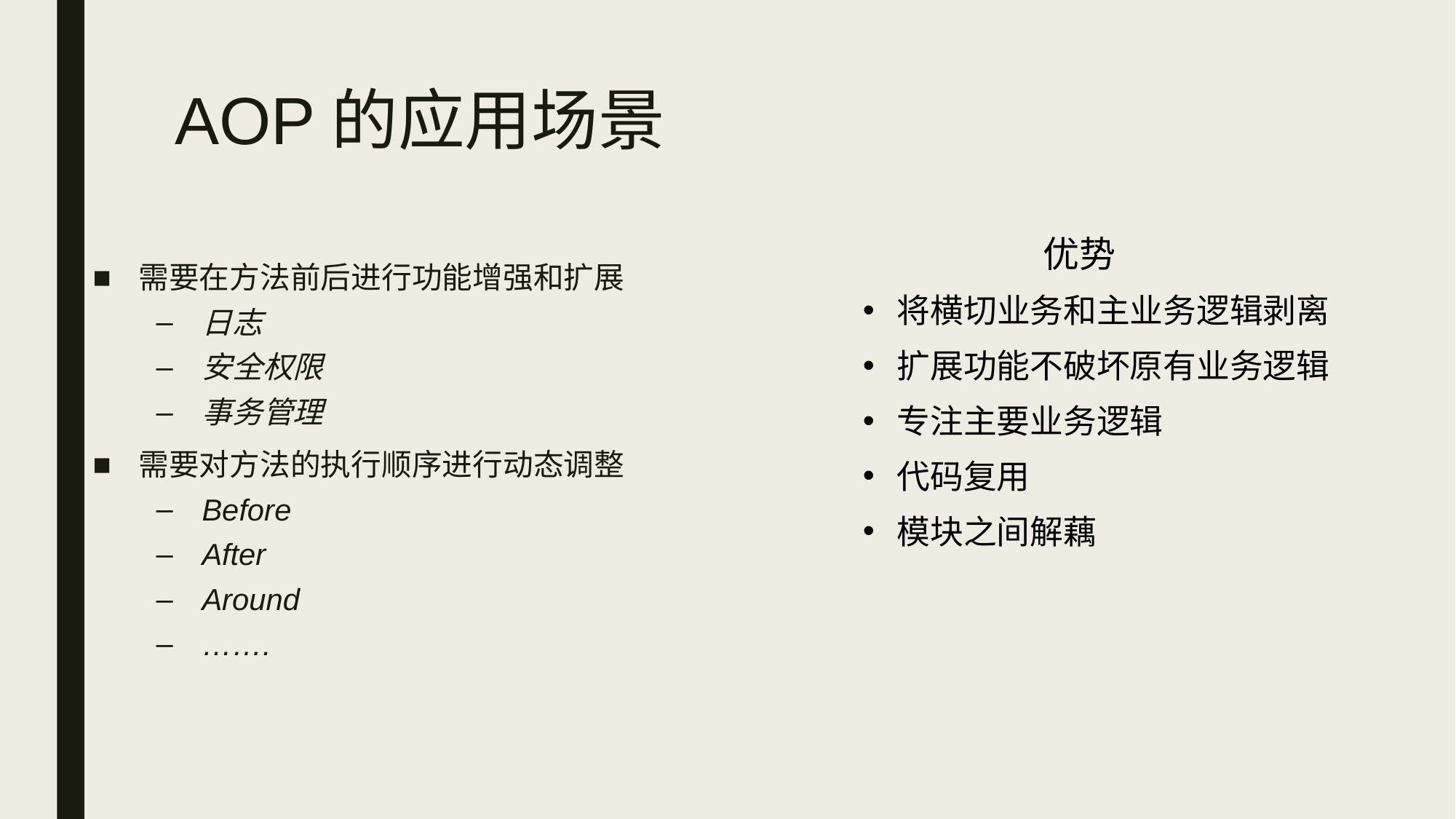

# AOP的应用场景
优势
将横切业务和主业务逻辑剥离
扩展功能不破坏原有业务逻辑
专注主要业务逻辑
代码复用
模块之间解藕
需要在方法前后进行功能增强和扩展
日志
安全权限
事务管理
需要对方法的执行顺序进行动态调整
Before
After
Around
…….